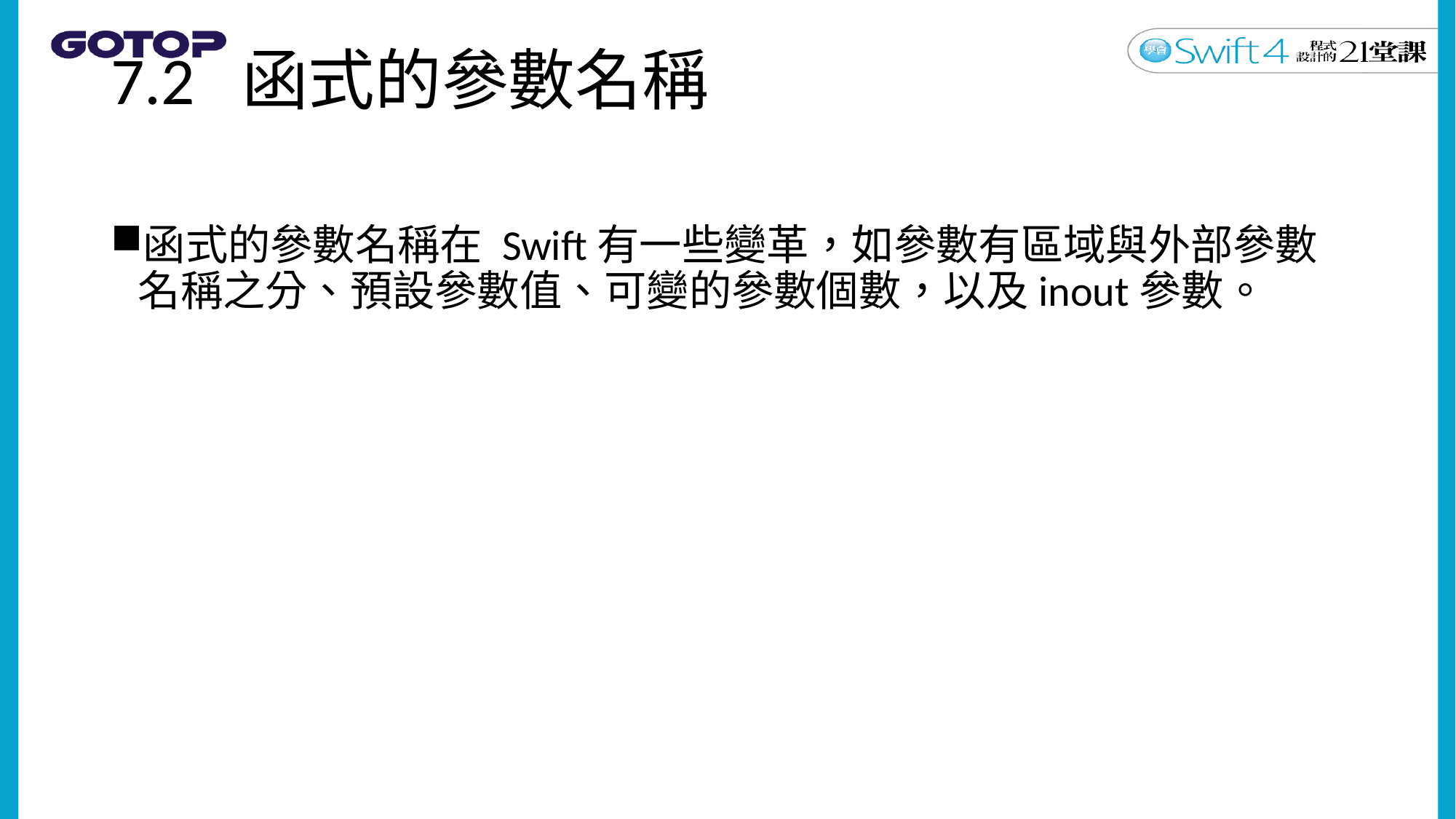

# 7.2  函式的參數名稱
函式的參數名稱在 Swift有一些變革，如參數有區域與外部參數名稱之分、預設參數值、可變的參數個數，以及inout參數。